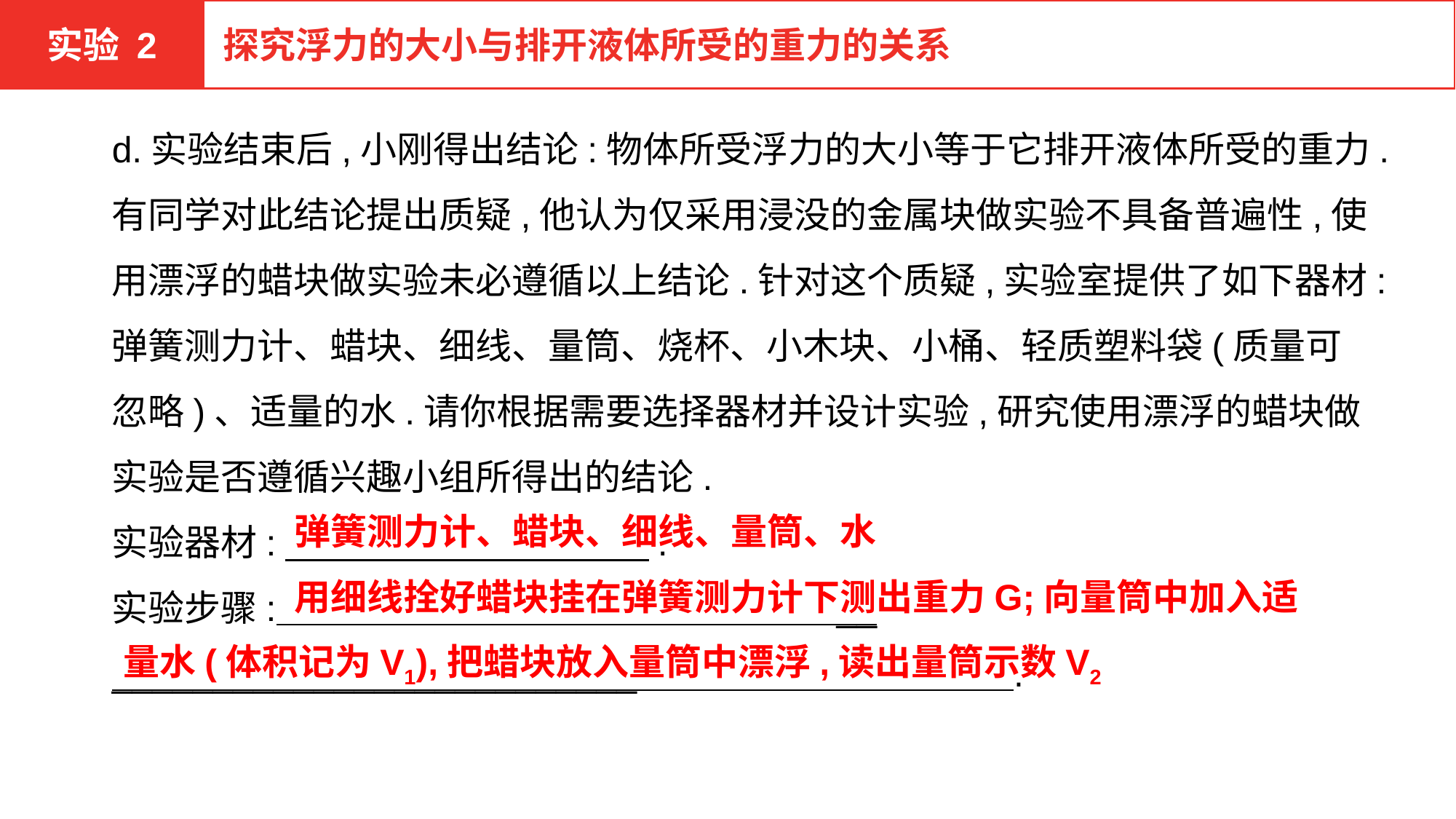

实验 2
探究浮力的大小与排开液体所受的重力的关系
d.实验结束后,小刚得出结论:物体所受浮力的大小等于它排开液体所受的重力.有同学对此结论提出质疑,他认为仅采用浸没的金属块做实验不具备普遍性,使用漂浮的蜡块做实验未必遵循以上结论.针对这个质疑,实验室提供了如下器材:弹簧测力计、蜡块、细线、量筒、烧杯、小木块、小桶、轻质塑料袋(质量可忽略)、适量的水.请你根据需要选择器材并设计实验,研究使用漂浮的蜡块做实验是否遵循兴趣小组所得出的结论.
实验器材:　                                        .
实验步骤:                                                       __
__________________________                                     .

弹簧测力计、蜡块、细线、量筒、水
用细线拴好蜡块挂在弹簧测力计下测出重力G;向量筒中加入适
量水(体积记为V1),把蜡块放入量筒中漂浮,读出量筒示数V2